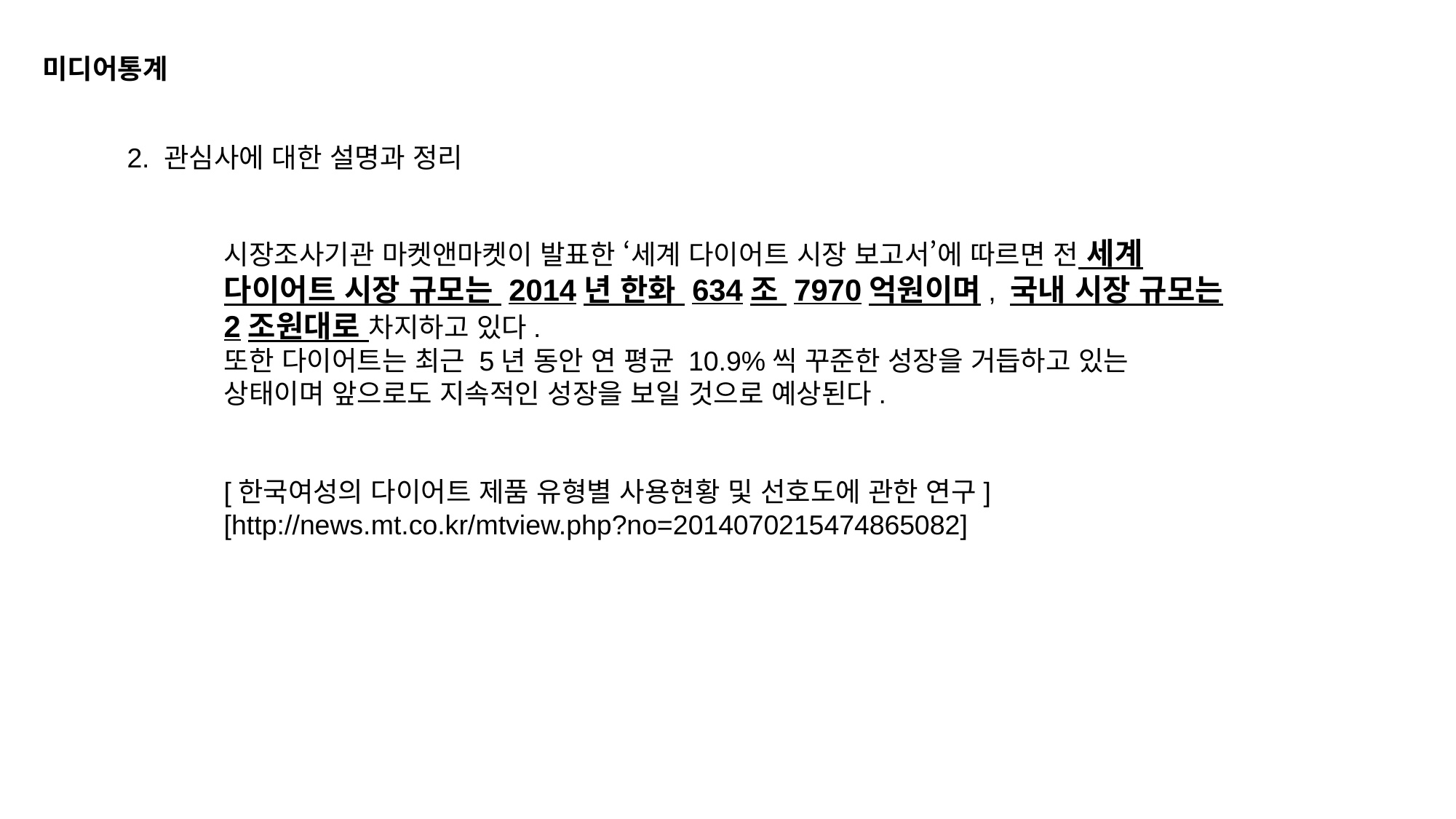

미디어통계
2. 관심사에 대한 설명과 정리
시장조사기관 마켓앤마켓이 발표한 ‘세계 다이어트 시장 보고서’에 따르면 전 세계 다이어트 시장 규모는 2014년 한화 634조 7970억원이며, 국내 시장 규모는 2조원대로 차지하고 있다.
또한 다이어트는 최근 5년 동안 연 평균 10.9%씩 꾸준한 성장을 거듭하고 있는 상태이며 앞으로도 지속적인 성장을 보일 것으로 예상된다.

[한국여성의 다이어트 제품 유형별 사용현황 및 선호도에 관한 연구]
[http://news.mt.co.kr/mtview.php?no=2014070215474865082]